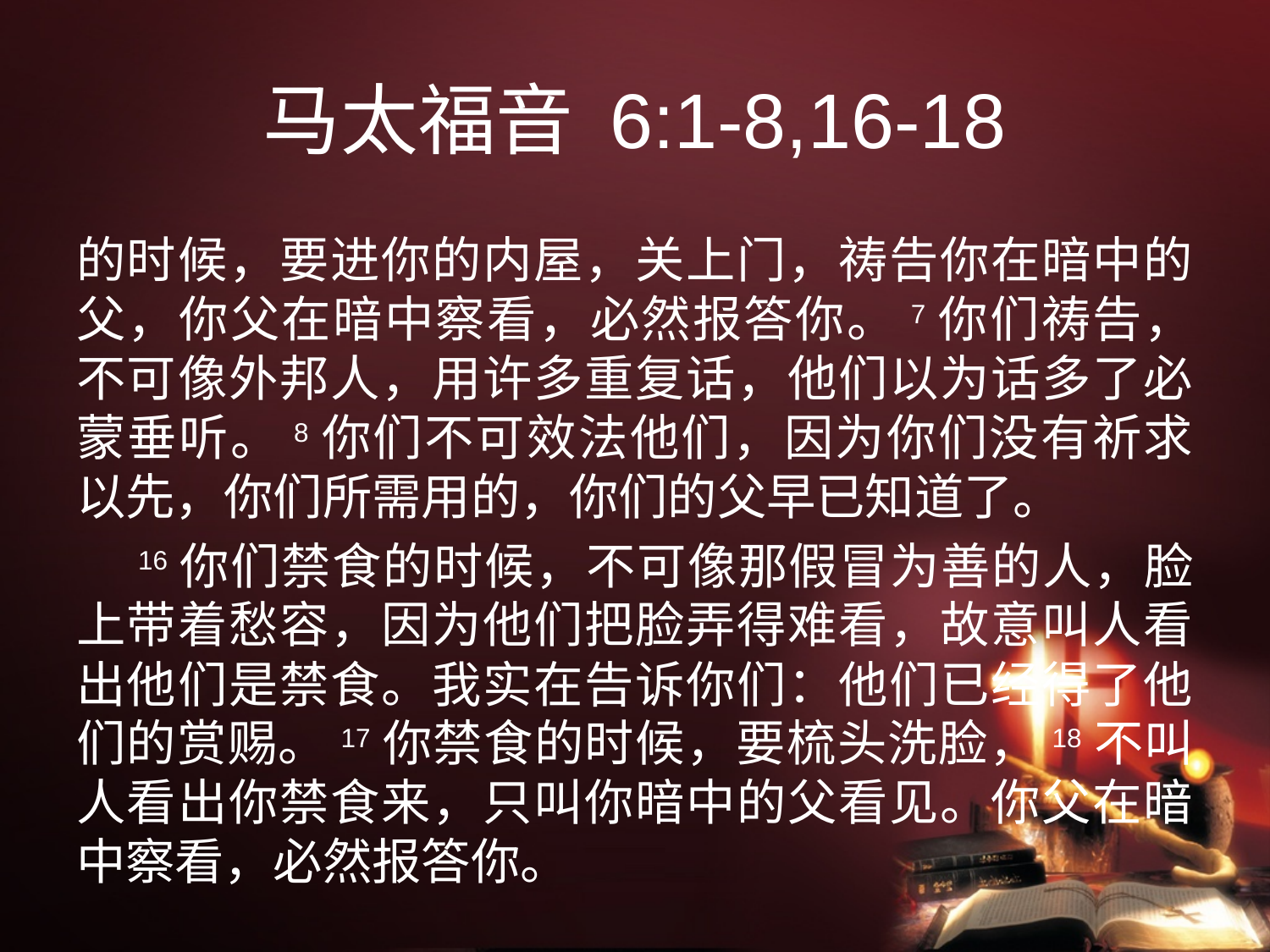

# 马太福音 6:1-8,16-18
的时候，要进你的内屋，关上门，祷告你在暗中的父，你父在暗中察看，必然报答你。7你们祷告，不可像外邦人，用许多重复话，他们以为话多了必蒙垂听。8你们不可效法他们，因为你们没有祈求以先，你们所需用的，你们的父早已知道了。
       16你们禁食的时候，不可像那假冒为善的人，脸上带着愁容，因为他们把脸弄得难看，故意叫人看出他们是禁食。我实在告诉你们：他们已经得了他们的赏赐。17你禁食的时候，要梳头洗脸，18不叫人看出你禁食来，只叫你暗中的父看见。你父在暗中察看，必然报答你。